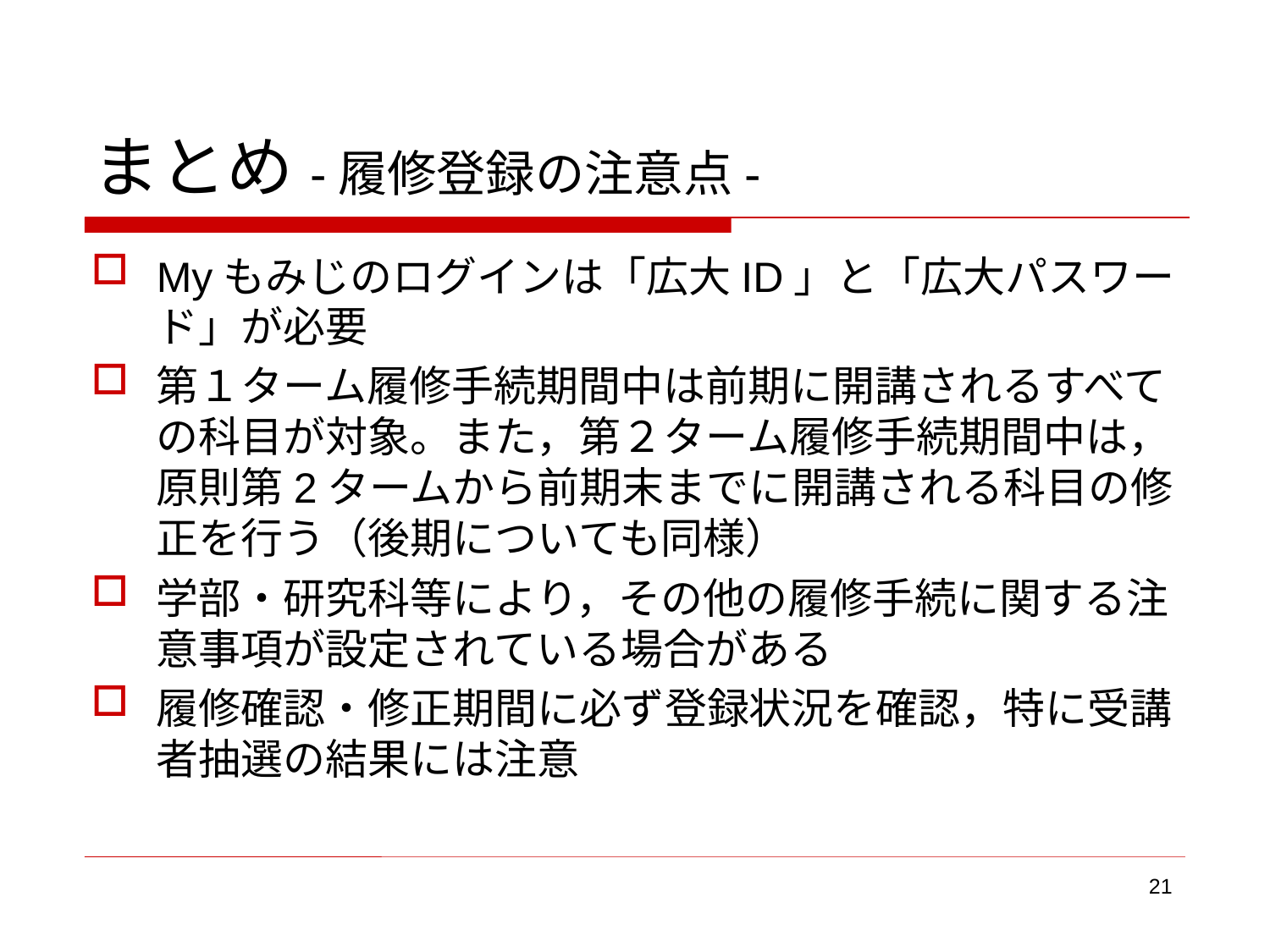

# まとめ-履修登録の注意点-
Myもみじのログインは「広大ID」と「広大パスワード」が必要
第１ターム履修手続期間中は前期に開講されるすべての科目が対象。また，第２ターム履修手続期間中は，原則第2タームから前期末までに開講される科目の修正を行う（後期についても同様）
学部・研究科等により，その他の履修手続に関する注意事項が設定されている場合がある
履修確認・修正期間に必ず登録状況を確認，特に受講者抽選の結果には注意

21